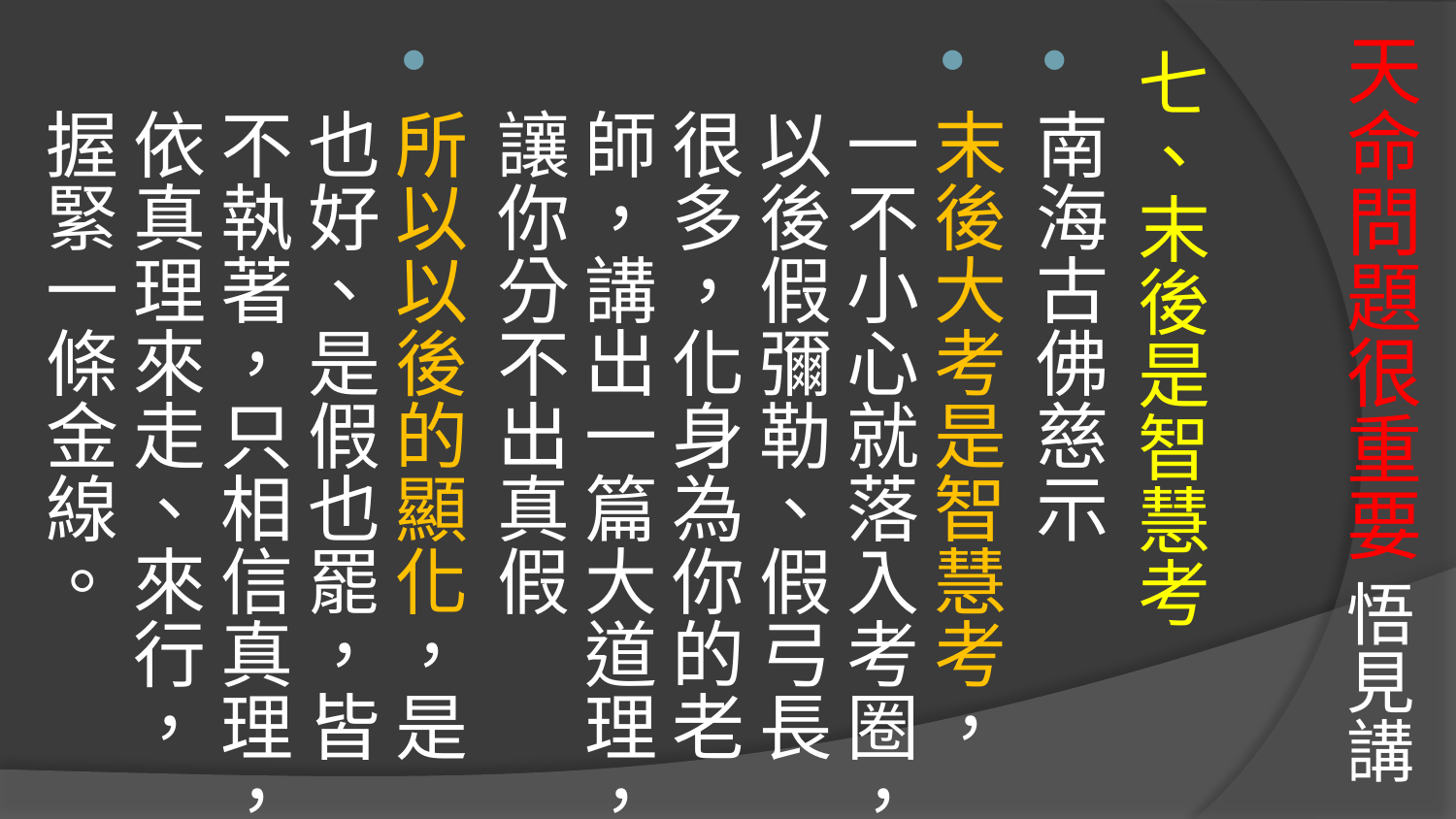

# 天命問題很重要 悟見講
七、末後是智慧考
南海古佛慈示
末後大考是智慧考，一不小心就落入考圈，以後假彌勒、假弓長很多，化身為你的老師，講出一篇大道理，讓你分不出真假
所以以後的顯化，是也好、是假也罷，皆不執著，只相信真理，依真理來走、來行，握緊一條金線。